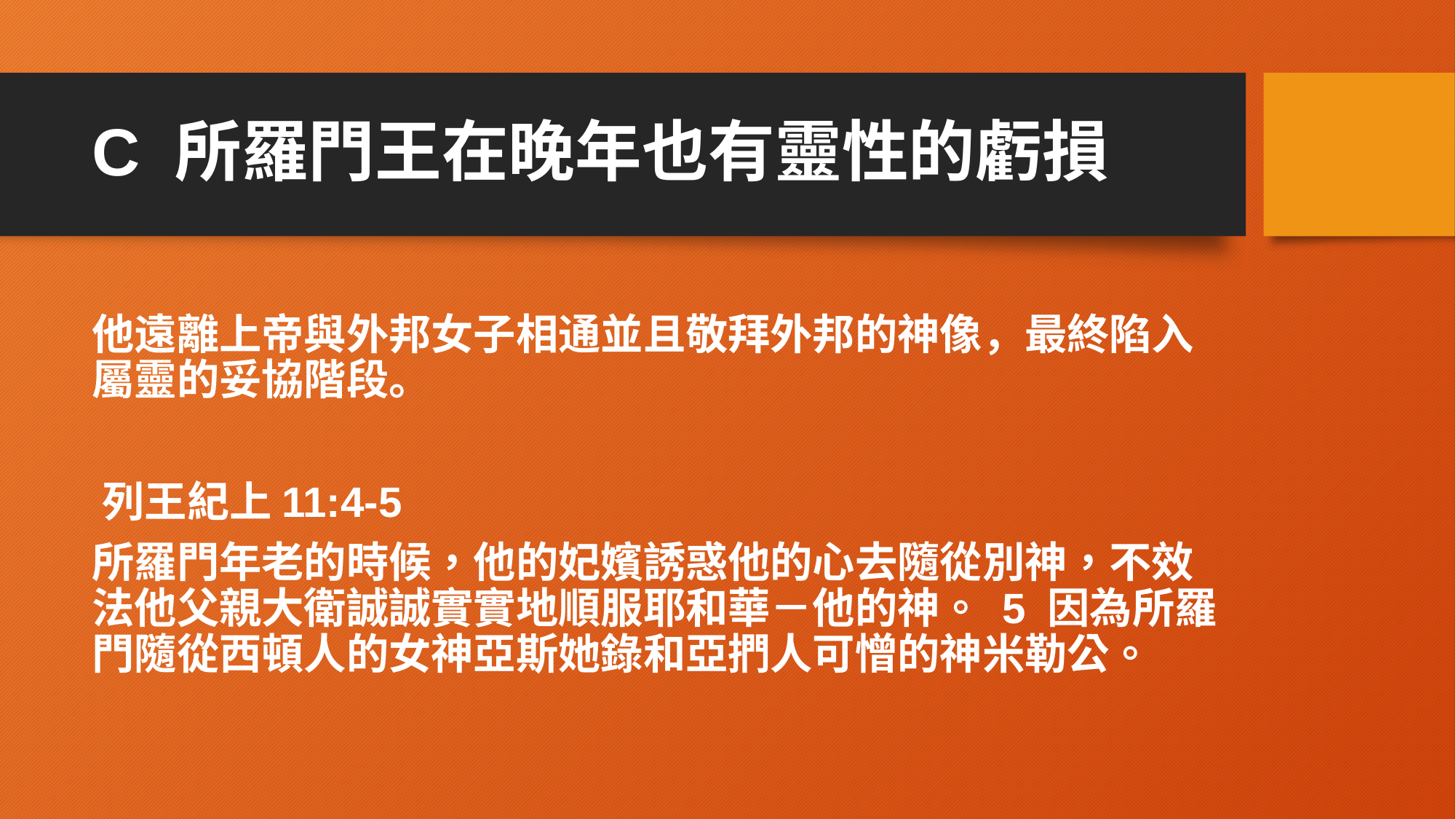

# C 所羅門王在晚年也有靈性的虧損

他遠離上帝與外邦女子相通並且敬拜外邦的神像，最終陷入屬靈的妥協階段。

‪列王紀上‬11:4-5
所羅門年老的時候，他的妃嬪誘惑他的心去隨從別神，不效法他父親大衛誠誠實實地順服耶和華－他的神。 5 因為所羅門隨從西頓人的女神亞斯她錄和亞捫人可憎的神米勒公。